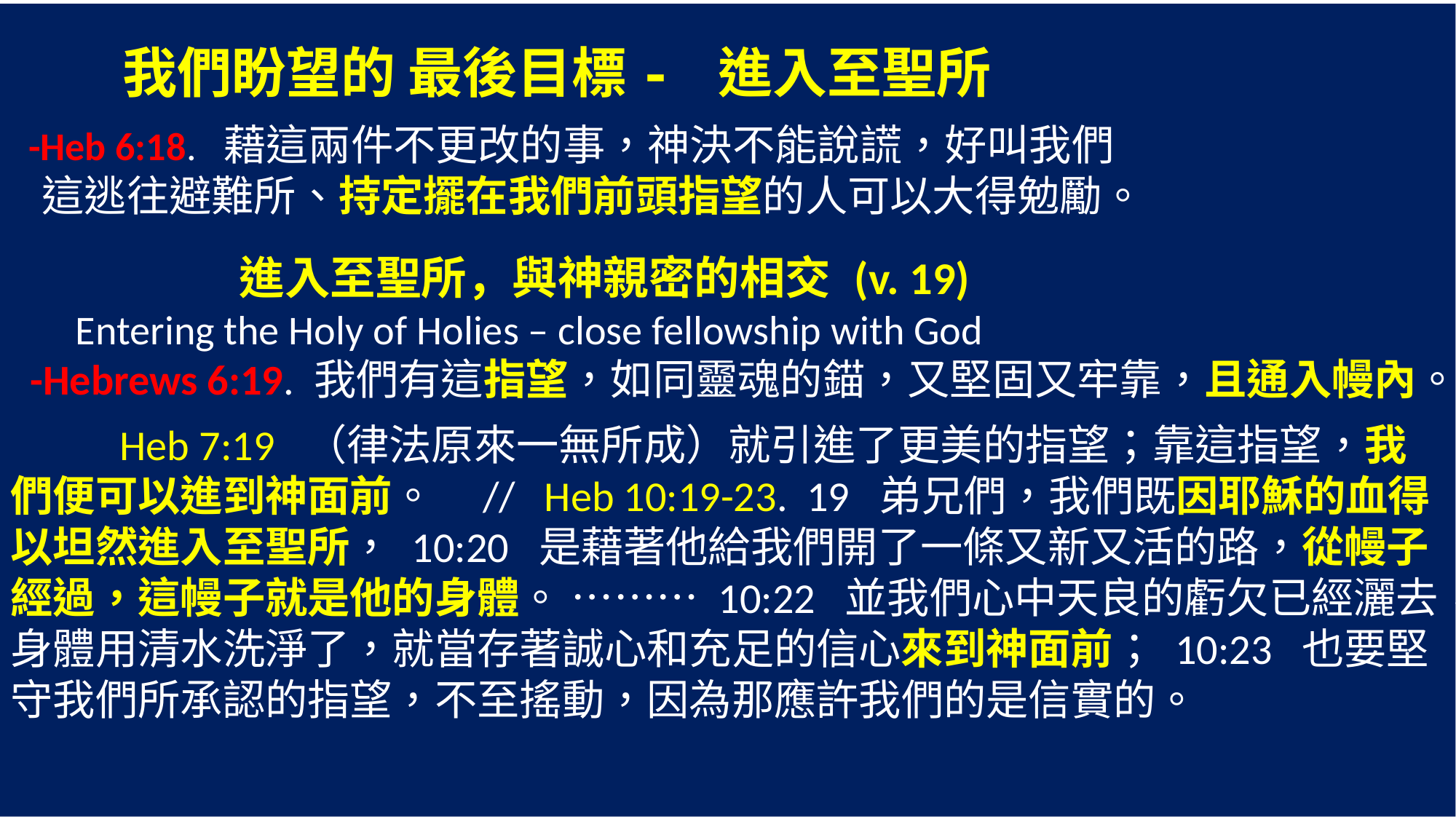

我們盼望的 最後目標- 進入至聖所

  -Heb 6:18.  藉這兩件不更改的事，神決不能說謊，好叫我們
    這逃往避難所、持定擺在我們前頭指望的人可以大得勉勵。

                     進入至聖所，與神親密的相交 (v. 19)
       Entering the Holy of Holies – close fellowship with God
  -Hebrews 6:19. 我們有這指望，如同靈魂的錨，又堅固又牢靠，且通入幔內。

	Heb 7:19  （律法原來一無所成）就引進了更美的指望；靠這指望，我們便可以進到神面前。    //   Heb 10:19-23.  19  弟兄們，我們既因耶穌的血得以坦然進入至聖所， 10:20  是藉著他給我們開了一條又新又活的路，從幔子經過，這幔子就是他的身體。 ……… 10:22  並我們心中天良的虧欠已經灑去，身體用清水洗淨了，就當存著誠心和充足的信心來到神面前； 10:23  也要堅守我們所承認的指望，不至搖動，因為那應許我們的是信實的。